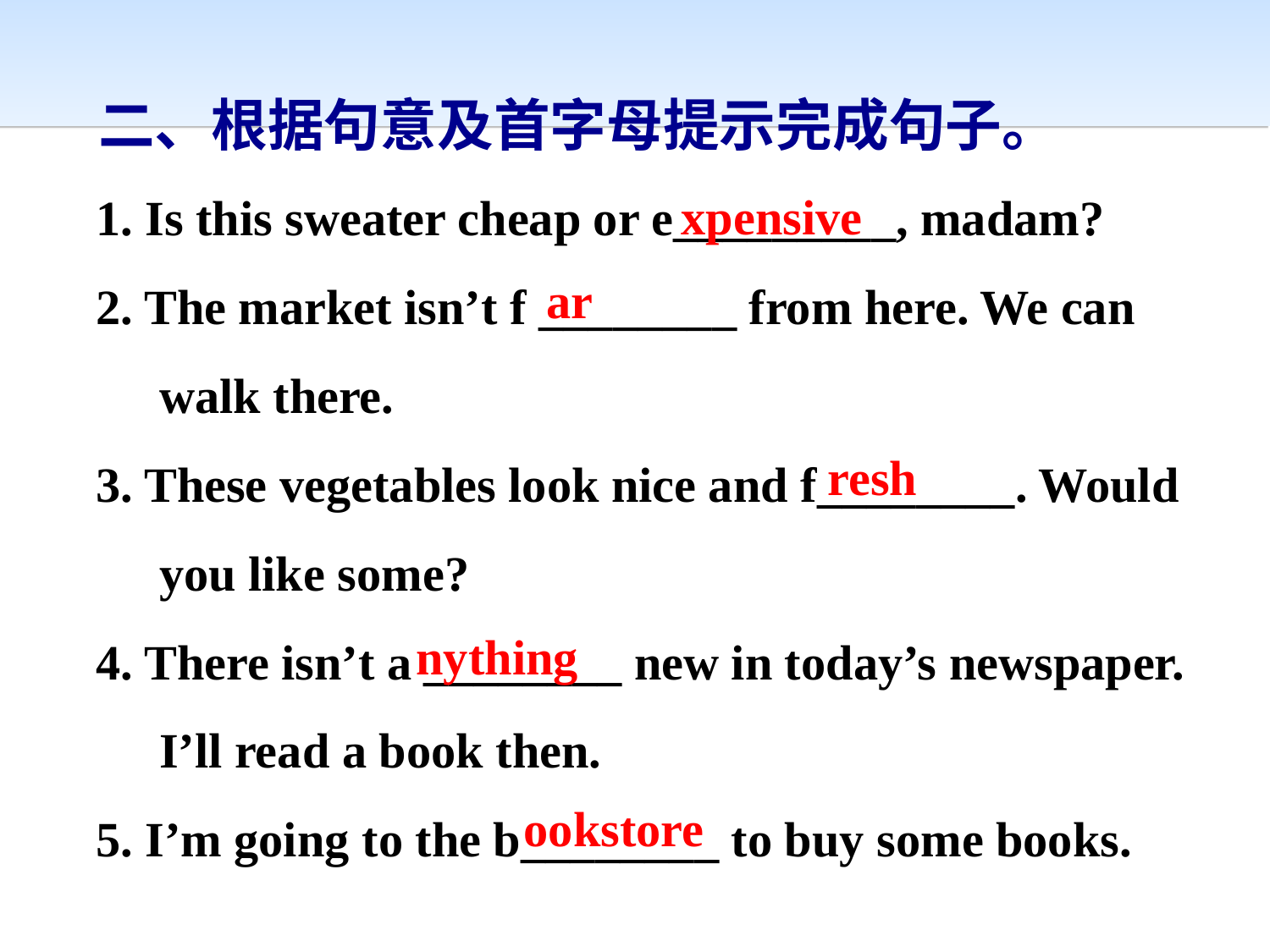

二、根据句意及首字母提示完成句子。
1. Is this sweater cheap or e_________, madam?
2. The market isn’t f ________ from here. We can walk there.
3. These vegetables look nice and f________. Would you like some?
4. There isn’t a ________ new in today’s newspaper. I’ll read a book then.
5. I’m going to the b________ to buy some books.
 xpensive
ar
 resh
nything
ookstore